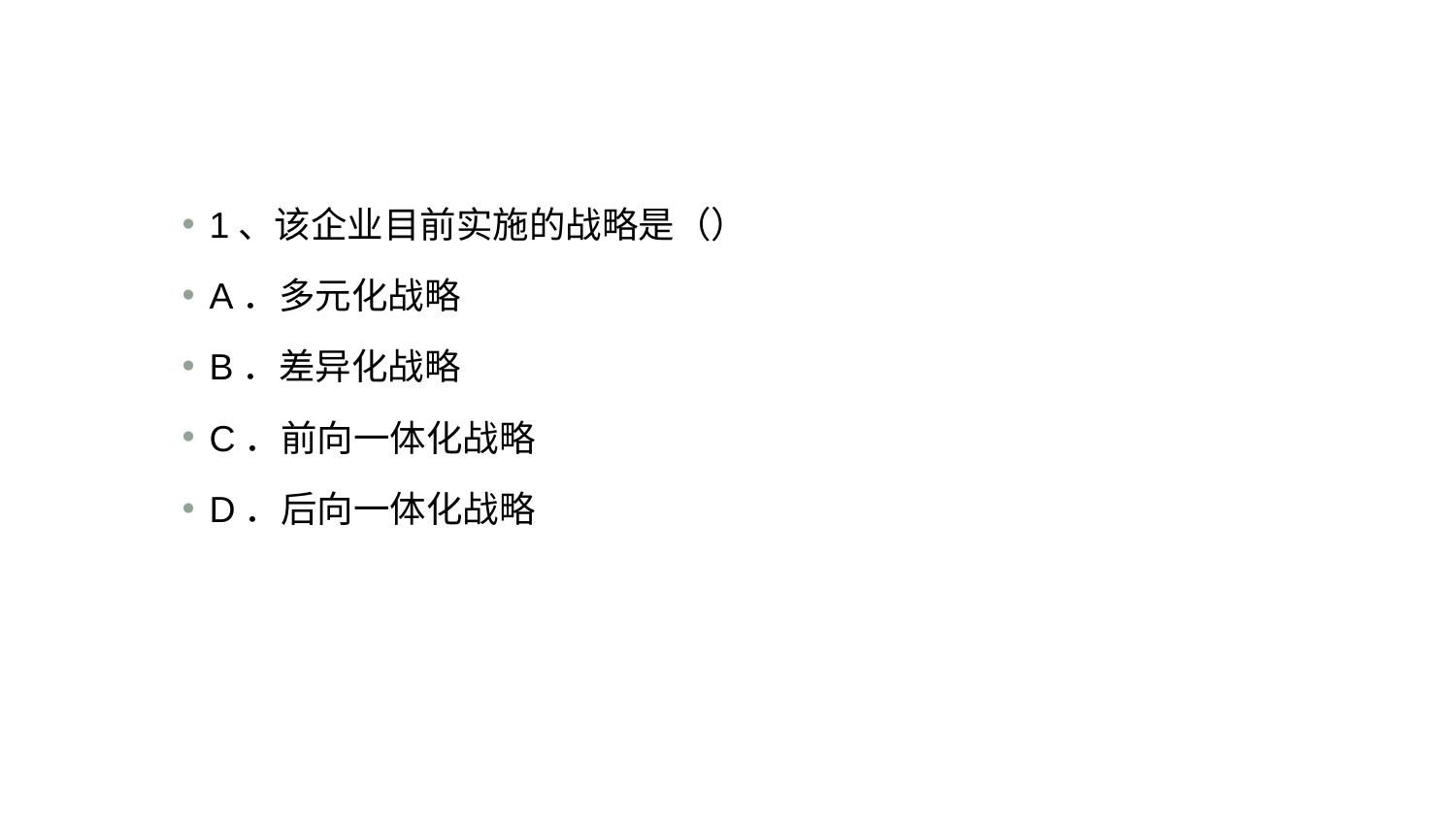

#
1、该企业目前实施的战略是（）
A．多元化战略
B．差异化战略
C．前向一体化战略
D．后向一体化战略